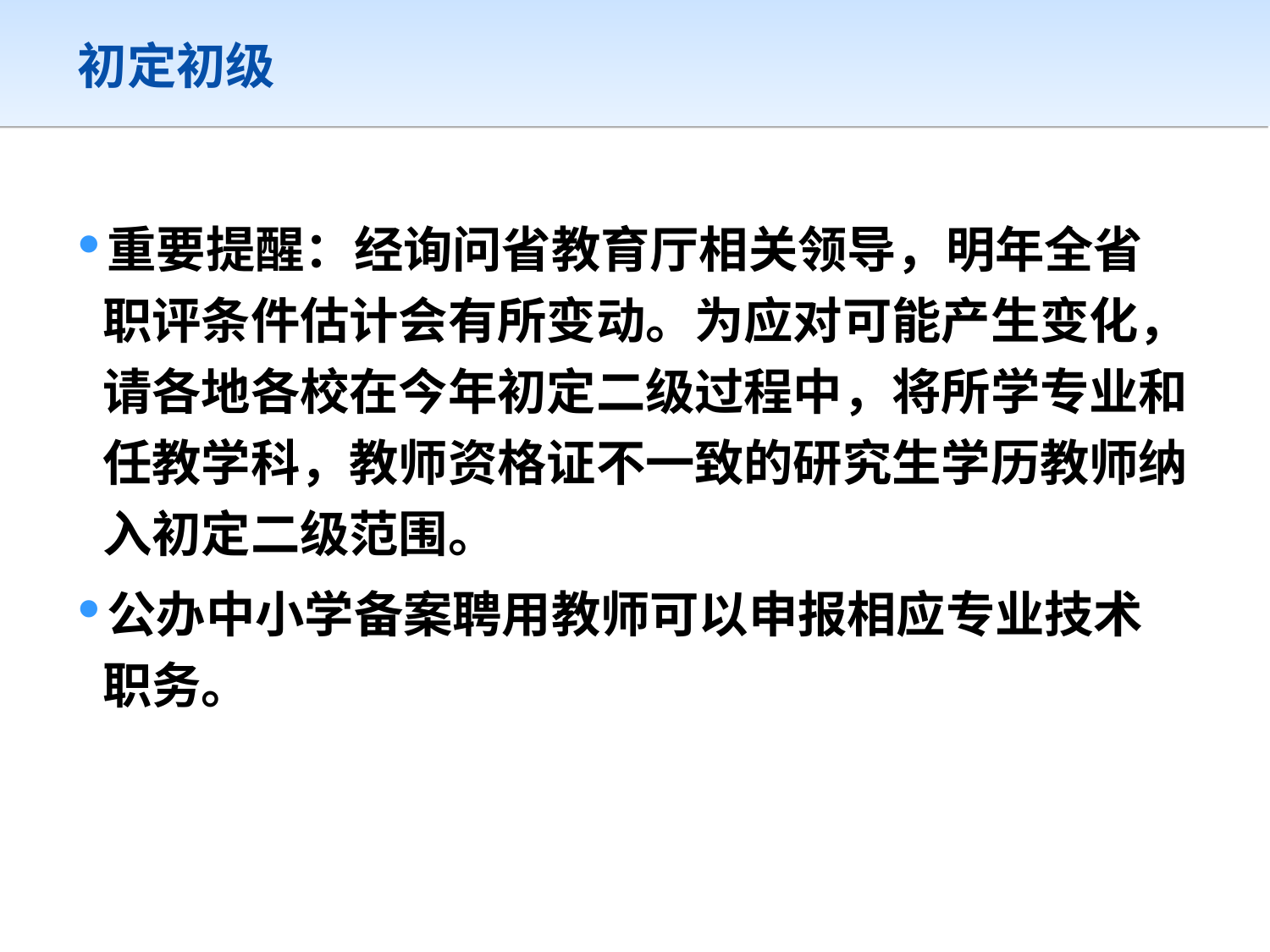

# 初定初级
重要提醒：经询问省教育厅相关领导，明年全省职评条件估计会有所变动。为应对可能产生变化，请各地各校在今年初定二级过程中，将所学专业和任教学科，教师资格证不一致的研究生学历教师纳入初定二级范围。
公办中小学备案聘用教师可以申报相应专业技术职务。